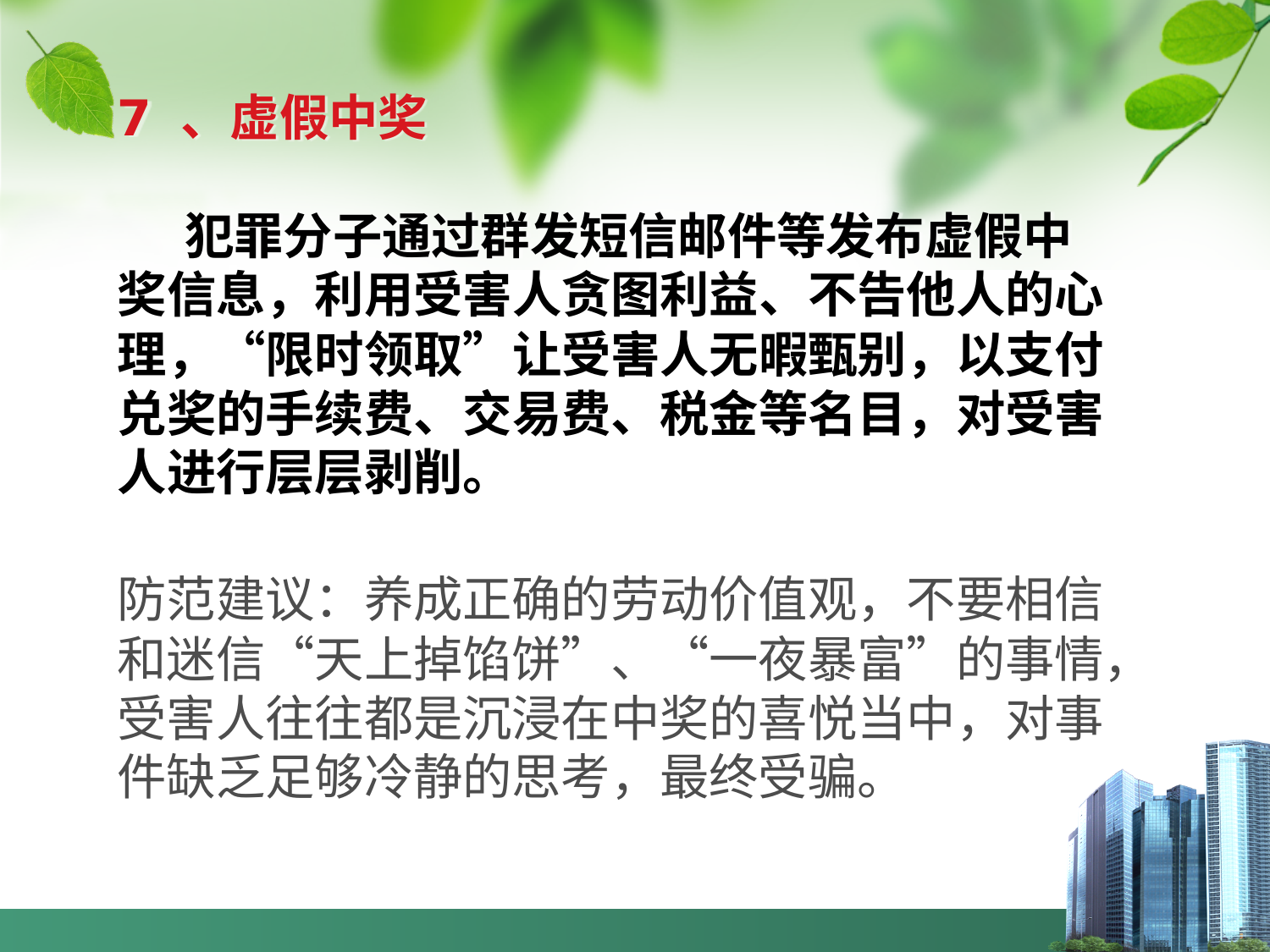

# 7 、虚假中奖 犯罪分子通过群发短信邮件等发布虚假中奖信息，利用受害人贪图利益、不告他人的心理，“限时领取”让受害人无暇甄别，以支付兑奖的手续费、交易费、税金等名目，对受害人进行层层剥削。
1
防范建议：养成正确的劳动价值观，不要相信和迷信“天上掉馅饼”、“一夜暴富”的事情，受害人往往都是沉浸在中奖的喜悦当中，对事件缺乏足够冷静的思考，最终受骗。